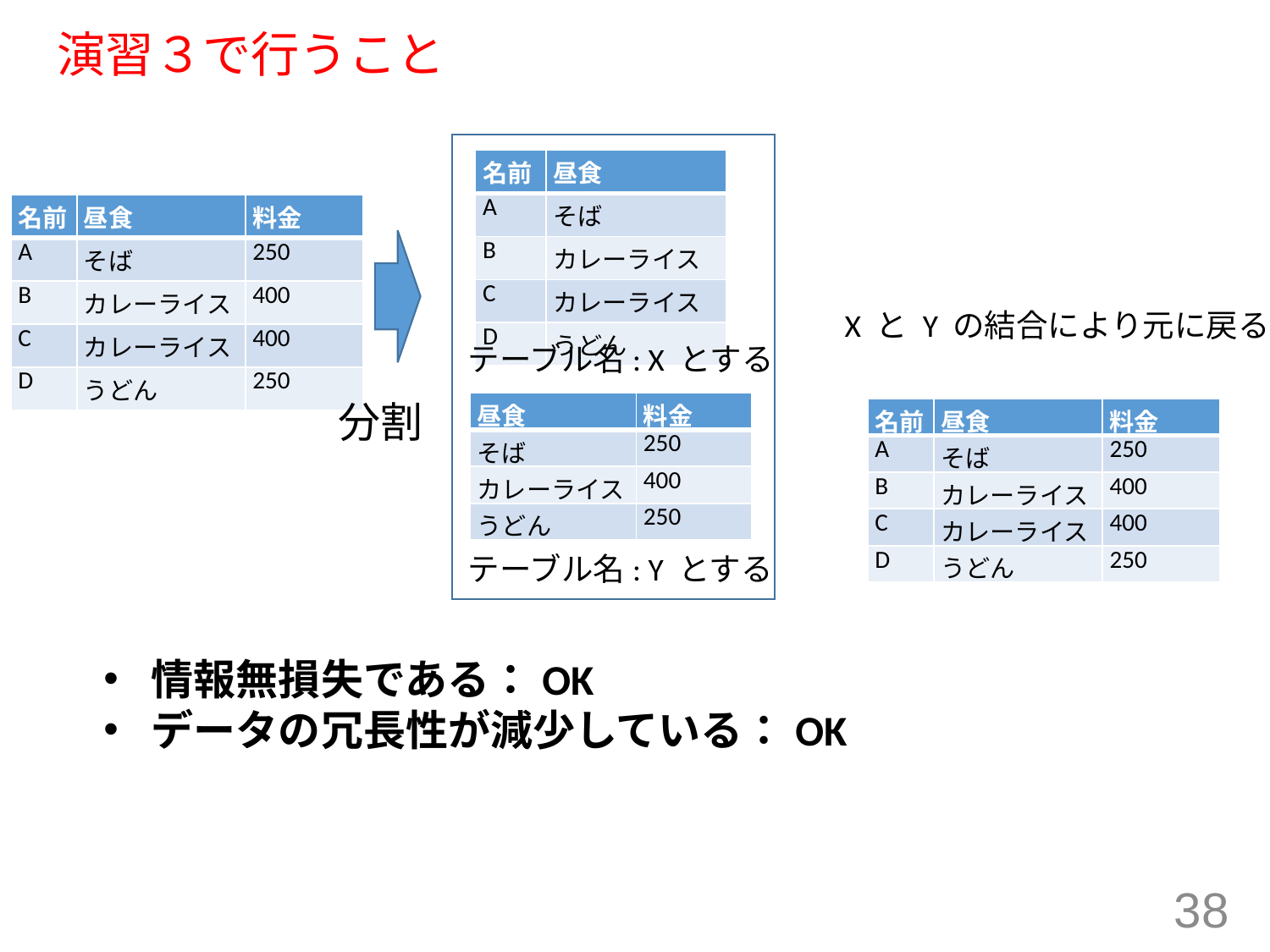

# 演習３で行うこと

| 名前 | 昼食 |
| --- | --- |
| A | そば |
| B | カレーライス |
| C | カレーライス |
| D | うどん |
| 名前 | 昼食 | 料金 |
| --- | --- | --- |
| A | そば | 250 |
| B | カレーライス | 400 |
| C | カレーライス | 400 |
| D | うどん | 250 |

X と Y の結合により元に戻る
テーブル名: X とする
分割
| 昼食 | 料金 |
| --- | --- |
| そば | 250 |
| カレーライス | 400 |
| うどん | 250 |
| 名前 | 昼食 | 料金 |
| --- | --- | --- |
| A | そば | 250 |
| B | カレーライス | 400 |
| C | カレーライス | 400 |
| D | うどん | 250 |
テーブル名: Y とする
情報無損失である：OK
データの冗長性が減少している：OK
38